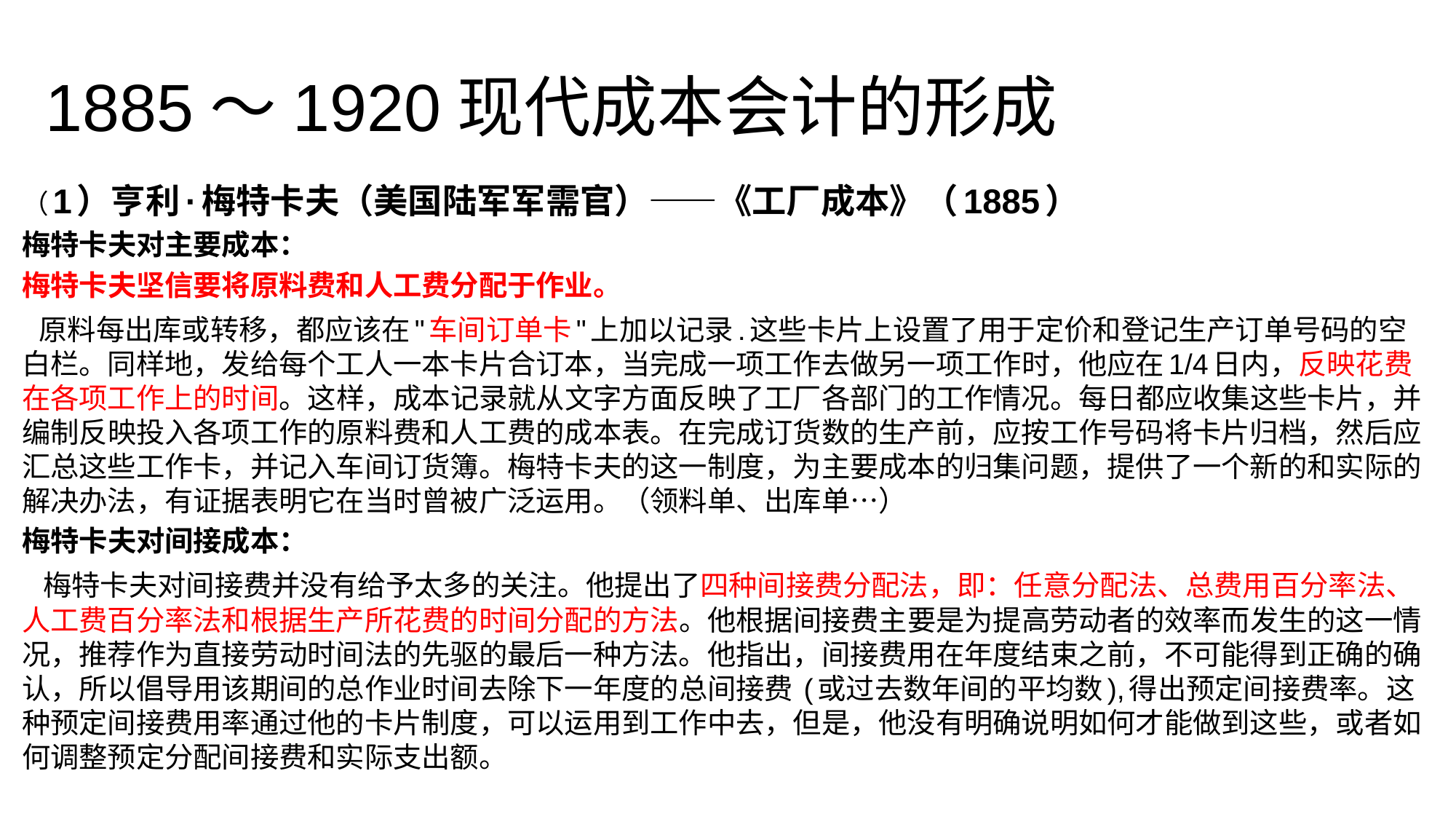

# 1885～1920现代成本会计的形成
（1）亨利·梅特卡夫（美国陆军军需官）——《工厂成本》（1885）
梅特卡夫对主要成本：
梅特卡夫坚信要将原料费和人工费分配于作业。
  原料每出库或转移，都应该在"车间订单卡"上加以记录.这些卡片上设置了用于定价和登记生产订单号码的空白栏。同样地，发给每个工人一本卡片合订本，当完成一项工作去做另一项工作时，他应在1/4日内，反映花费在各项工作上的时间。这样，成本记录就从文字方面反映了工厂各部门的工作情况。每日都应收集这些卡片，并编制反映投入各项工作的原料费和人工费的成本表。在完成订货数的生产前，应按工作号码将卡片归档，然后应汇总这些工作卡，并记入车间订货簿。梅特卡夫的这一制度，为主要成本的归集问题，提供了一个新的和实际的解决办法，有证据表明它在当时曾被广泛运用。（领料单、出库单…）
梅特卡夫对间接成本：
   梅特卡夫对间接费并没有给予太多的关注。他提出了四种间接费分配法，即：任意分配法、总费用百分率法、人工费百分率法和根据生产所花费的时间分配的方法。他根据间接费主要是为提高劳动者的效率而发生的这一情况，推荐作为直接劳动时间法的先驱的最后一种方法。他指出，间接费用在年度结束之前，不可能得到正确的确认，所以倡导用该期间的总作业时间去除下一年度的总间接费 (或过去数年间的平均数),得出预定间接费率。这种预定间接费用率通过他的卡片制度，可以运用到工作中去，但是，他没有明确说明如何才能做到这些，或者如何调整预定分配间接费和实际支出额。